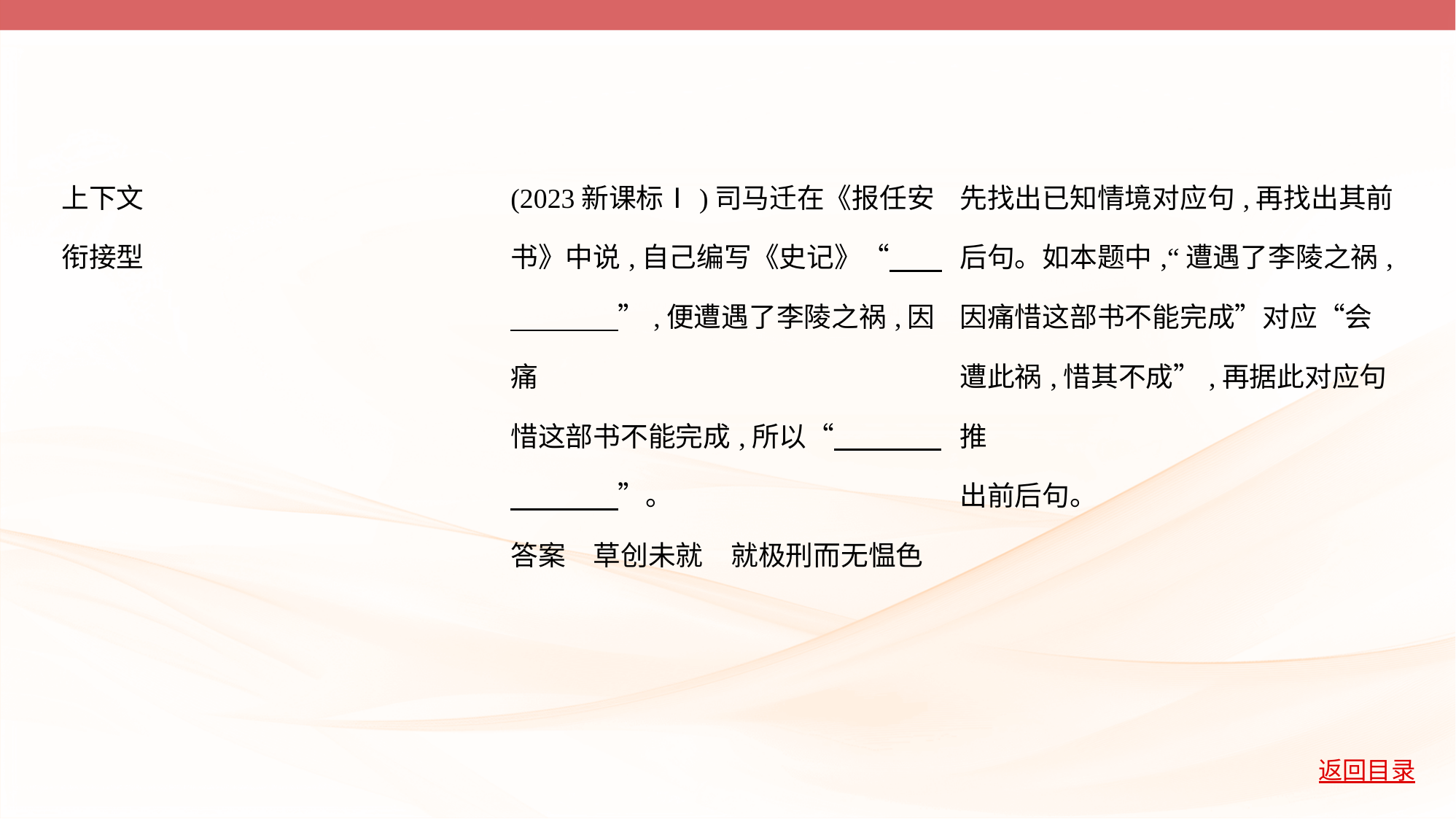

| 上下文 衔接型 | (2023新课标Ⅰ)司马迁在《报任安 书》中说,自己编写《史记》“　     　　　    ”,便遭遇了李陵之祸,因痛 惜这部书不能完成,所以“　　　     　　　    ”。 答案　草创未就　就极刑而无愠色 | 先找出已知情境对应句,再找出其前 后句。如本题中,“遭遇了李陵之祸, 因痛惜这部书不能完成”对应“会 遭此祸,惜其不成”,再据此对应句推 出前后句。 |
| --- | --- | --- |